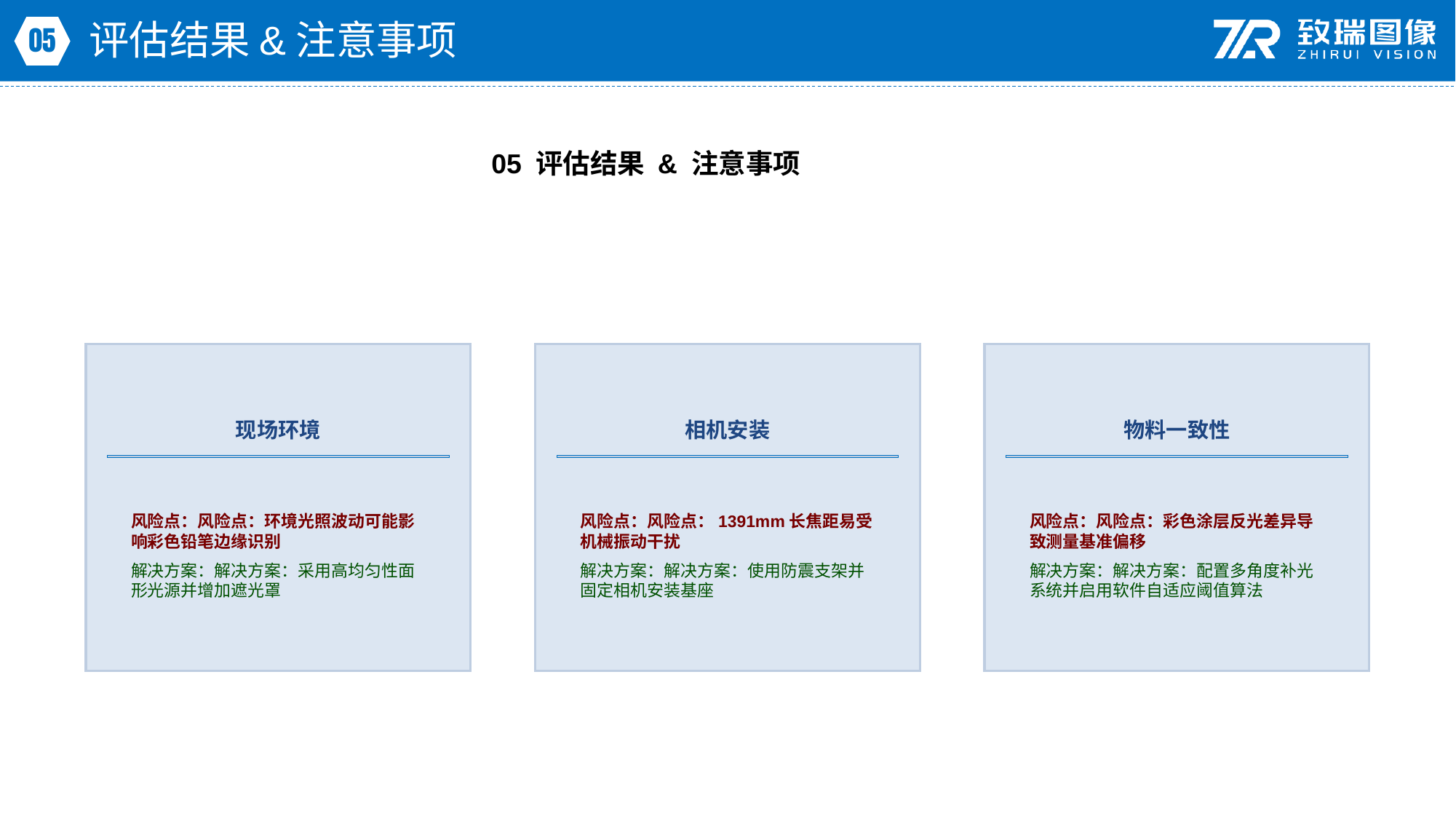

评估结果&注意事项
05

05 评估结果 & 注意事项

现场环境

相机安装

物料一致性

风险点：风险点：环境光照波动可能影响彩色铅笔边缘识别
解决方案：解决方案：采用高均匀性面形光源并增加遮光罩

风险点：风险点：1391mm长焦距易受机械振动干扰
解决方案：解决方案：使用防震支架并固定相机安装基座

风险点：风险点：彩色涂层反光差异导致测量基准偏移
解决方案：解决方案：配置多角度补光系统并启用软件自适应阈值算法